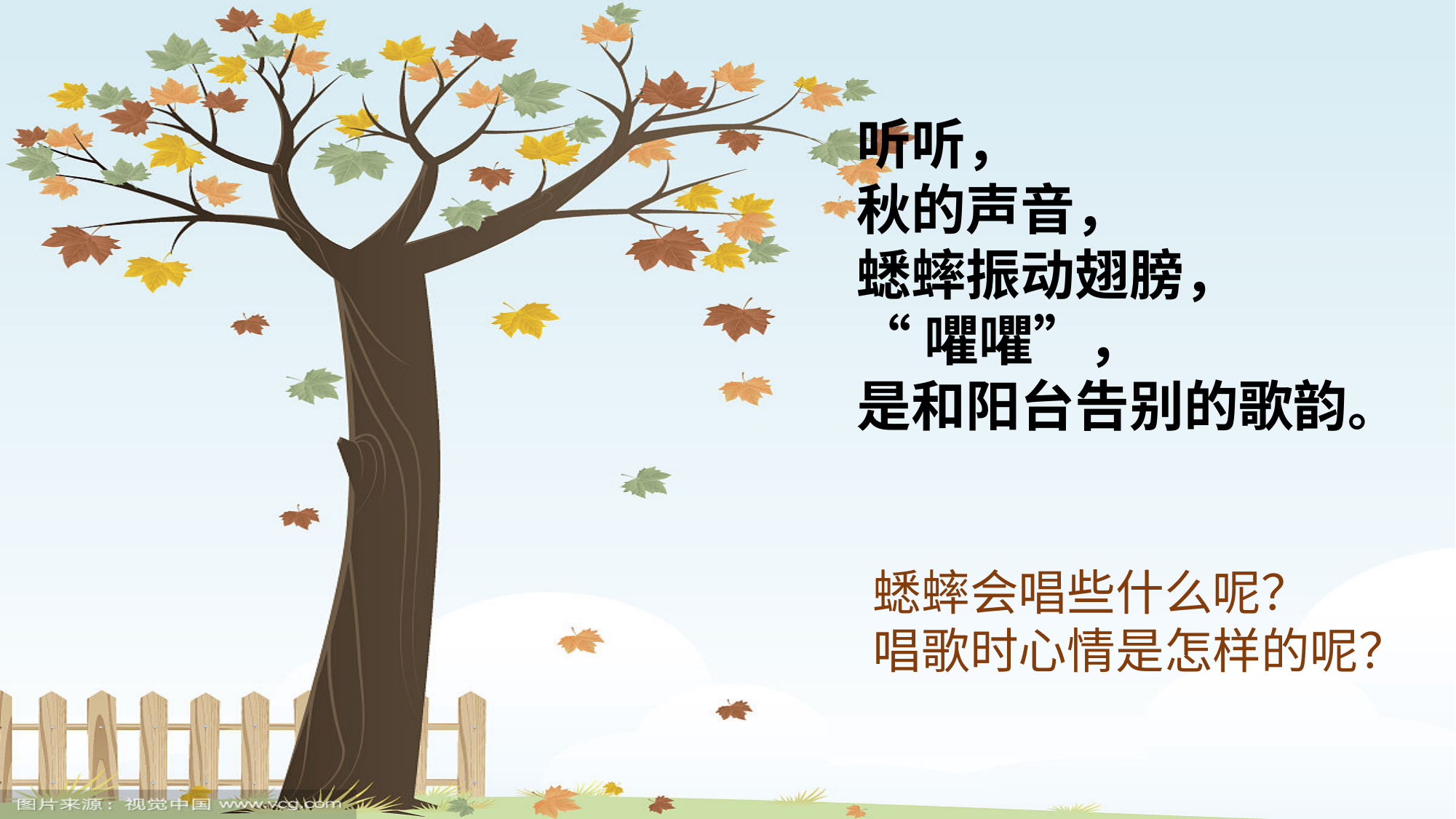

听听，
秋的声音，
蟋蟀振动翅膀，
“㘗㘗”，
是和阳台告别的歌韵。

蟋蟀会唱些什么呢？
唱歌时心情是怎样的呢？